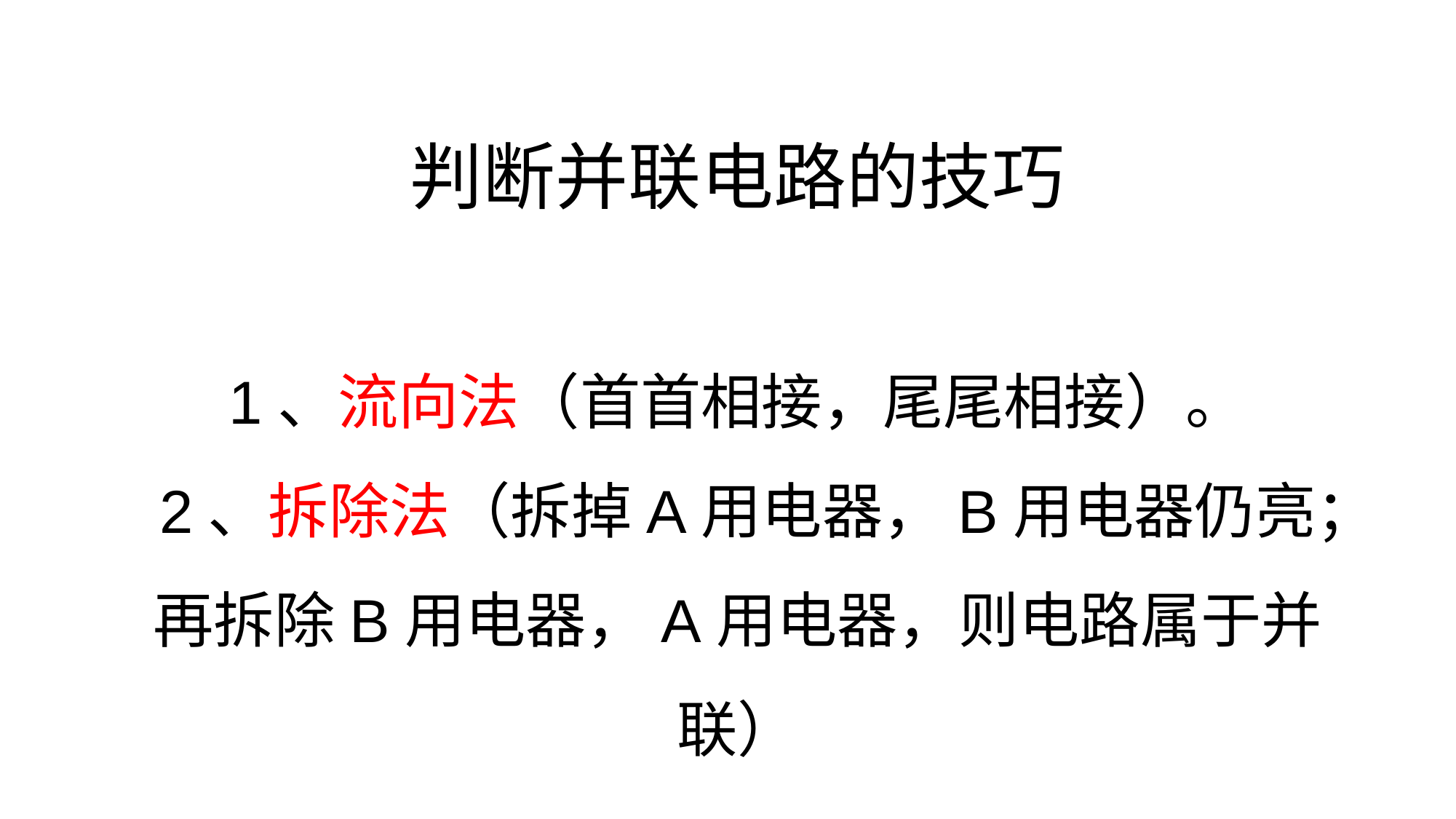

判断并联电路的技巧

1、流向法（首首相接，尾尾相接）。
2、拆除法（拆掉A用电器，B用电器仍亮；再拆除B用电器，A用电器，则电路属于并联）